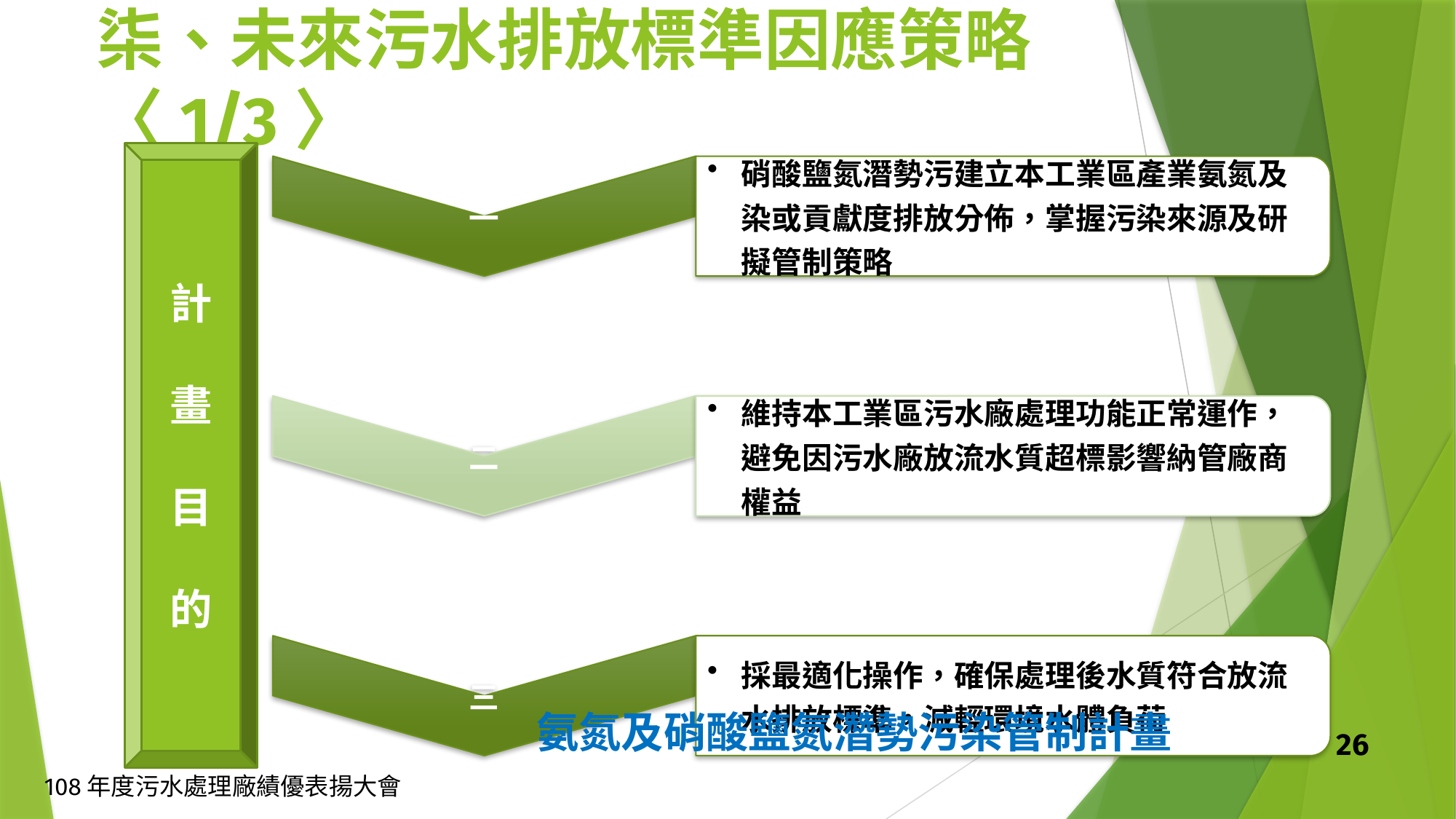

柒、未來污水排放標準因應策略〈1/3〉
計

畫

目

的
一
二
硝酸鹽氮潛勢污建立本工業區產業氨氮及染或貢獻度排放分佈，掌握污染來源及研擬管制策略
維持本工業區污水廠處理功能正常運作，避免因污水廠放流水質超標影響納管廠商權益
三
採最適化操作，確保處理後水質符合放流水排放標準，減輕環境水體負荷
氨氮及硝酸鹽氮濳勢污染管制計畫
26
108年度污水處理廠績優表揚大會